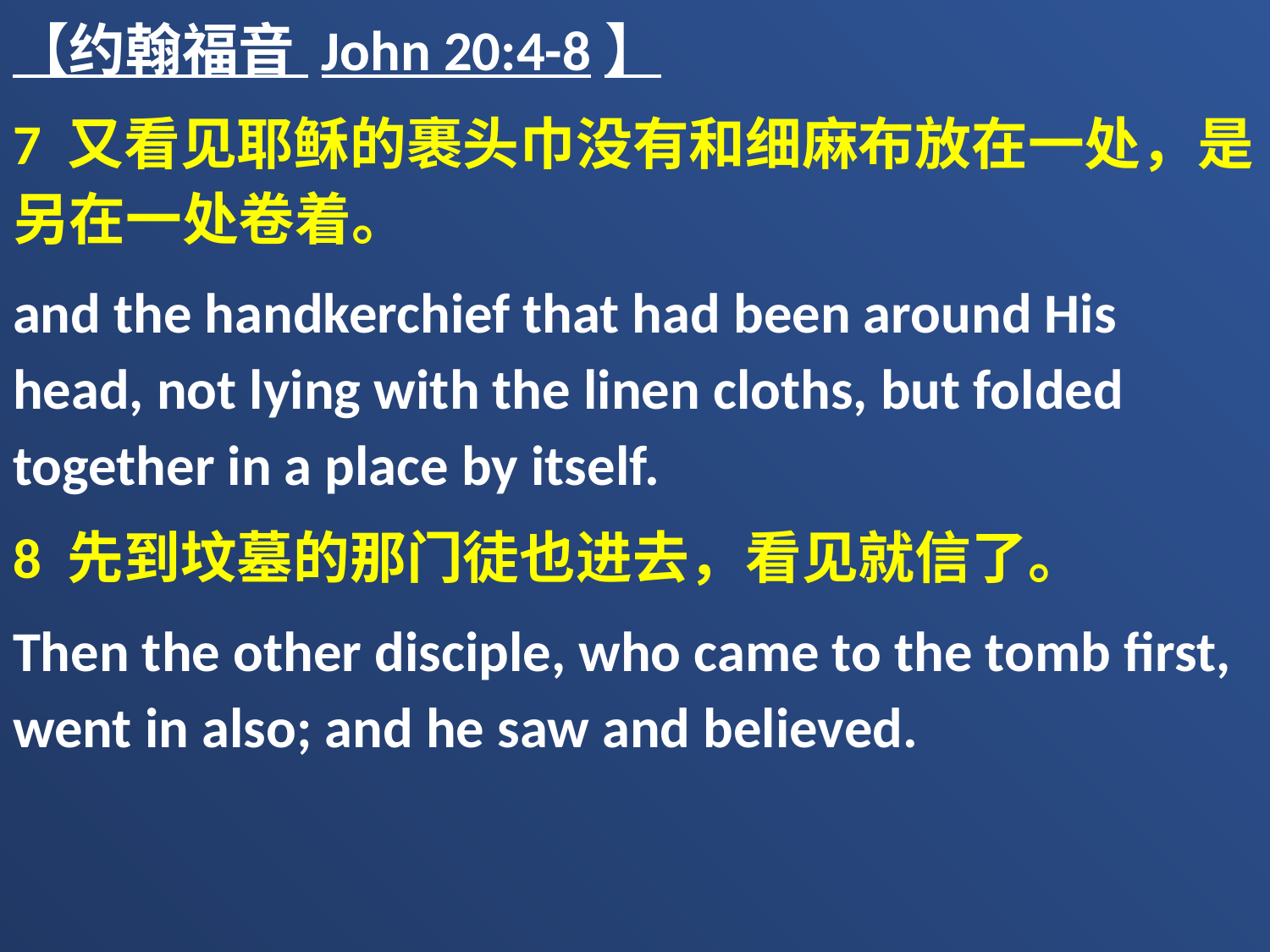

【约翰福音 John 20:4-8】
7 又看见耶稣的裹头巾没有和细麻布放在一处，是另在一处卷着。
and the handkerchief that had been around His head, not lying with the linen cloths, but folded together in a place by itself.
8 先到坟墓的那门徒也进去，看见就信了。
Then the other disciple, who came to the tomb first, went in also; and he saw and believed.